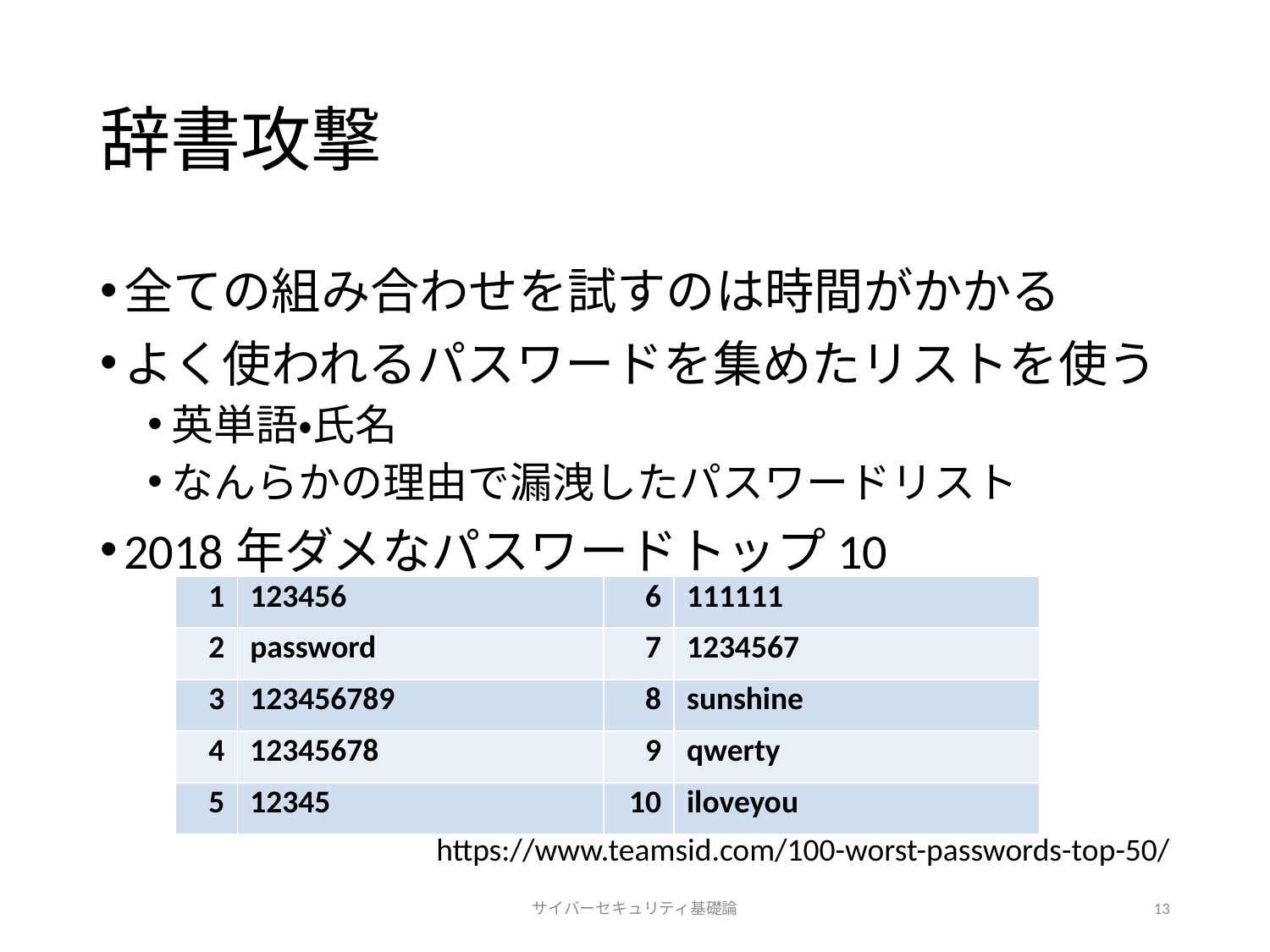

# 辞書攻撃
全ての組み合わせを試すのは時間がかかる
よく使われるパスワードを集めたリストを使う
英単語・氏名
なんらかの理由で漏洩したパスワードリスト
2018年ダメなパスワードトップ10

| 1 | 123456 | 6 | 111111 |
| --- | --- | --- | --- |
| 2 | password | 7 | 1234567 |
| 3 | 123456789 | 8 | sunshine |
| 4 | 12345678 | 9 | qwerty |
| 5 | 12345 | 10 | iloveyou |
https://www.teamsid.com/100-worst-passwords-top-50/
サイバーセキュリティ基礎論
13